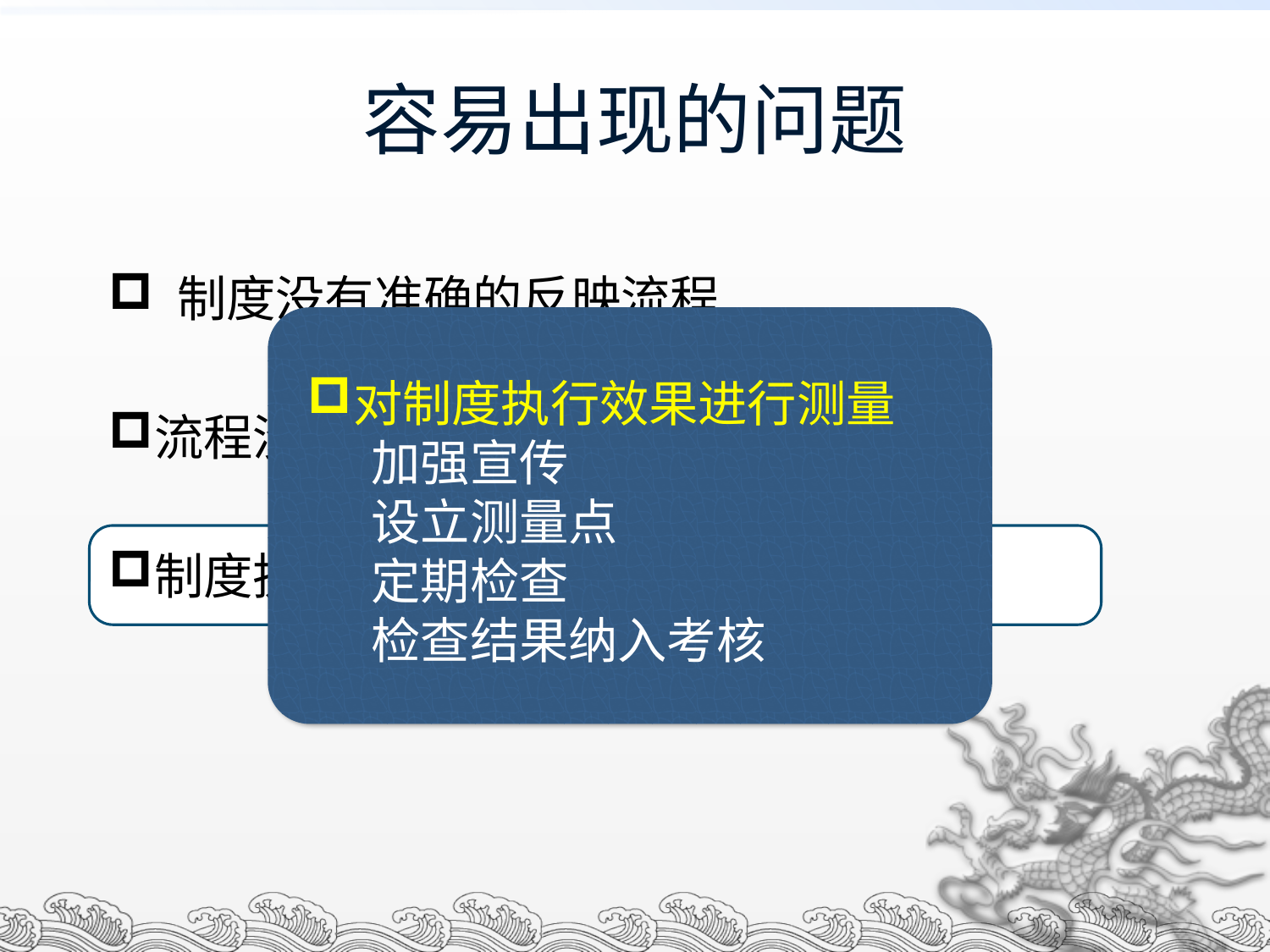

# 容易出现的问题
 制度没有准确的反映流程

对制度执行效果进行测量
  加强宣传
  设立测量点
  定期检查
  检查结果纳入考核
流程没有以制度的形式固化
制度执行不力影响流程的实施效果